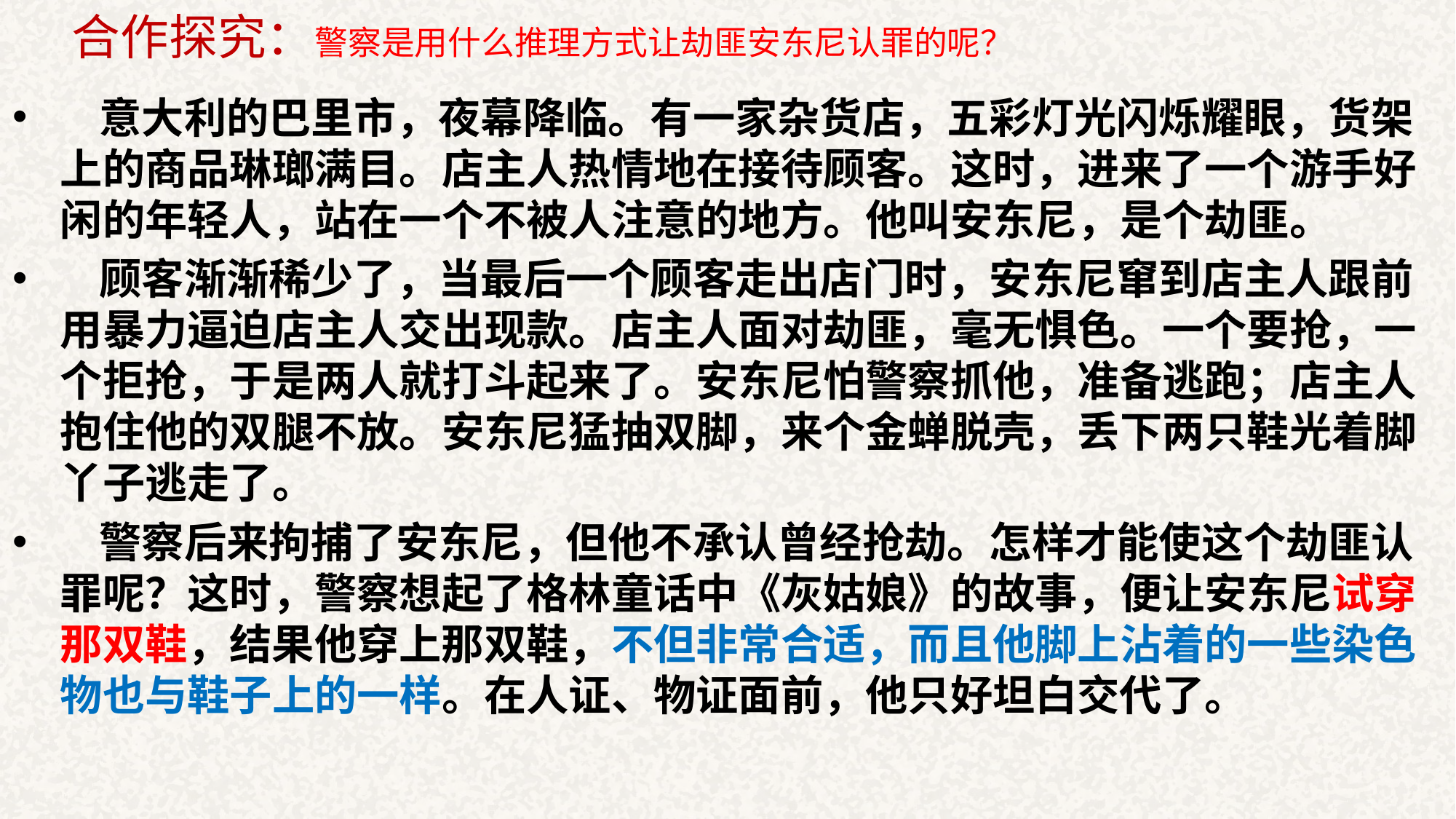

# 合作探究：警察是用什么推理方式让劫匪安东尼认罪的呢？
   意大利的巴里市，夜幕降临。有一家杂货店，五彩灯光闪烁耀眼，货架上的商品琳瑯满目。店主人热情地在接待顾客。这时，进来了一个游手好闲的年轻人，站在一个不被人注意的地方。他叫安东尼，是个劫匪。
   顾客渐渐稀少了，当最后一个顾客走出店门时，安东尼窜到店主人跟前用暴力逼迫店主人交出现款。店主人面对劫匪，毫无惧色。一个要抢，一个拒抢，于是两人就打斗起来了。安东尼怕警察抓他，准备逃跑；店主人抱住他的双腿不放。安东尼猛抽双脚，来个金蝉脱壳，丢下两只鞋光着脚丫子逃走了。
   警察后来拘捕了安东尼，但他不承认曾经抢劫。怎样才能使这个劫匪认罪呢？这时，警察想起了格林童话中《灰姑娘》的故事，便让安东尼试穿那双鞋，结果他穿上那双鞋，不但非常合适，而且他脚上沾着的一些染色物也与鞋子上的一样。在人证、物证面前，他只好坦白交代了。